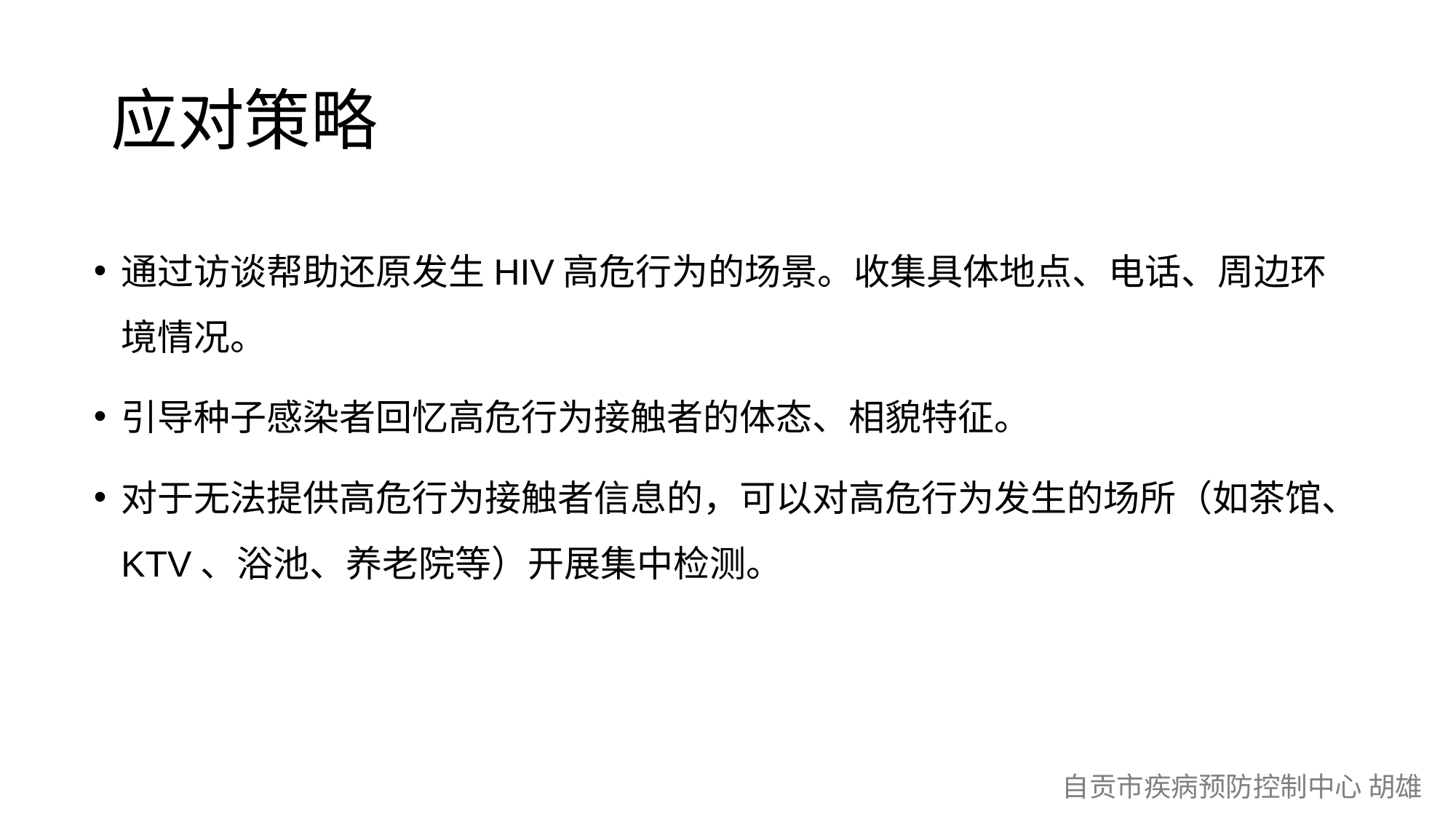

# 应对策略
通过访谈帮助还原发生HIV高危行为的场景。收集具体地点、电话、周边环境情况。
引导种子感染者回忆高危行为接触者的体态、相貌特征。
对于无法提供高危行为接触者信息的，可以对高危行为发生的场所（如茶馆、KTV、浴池、养老院等）开展集中检测。
22